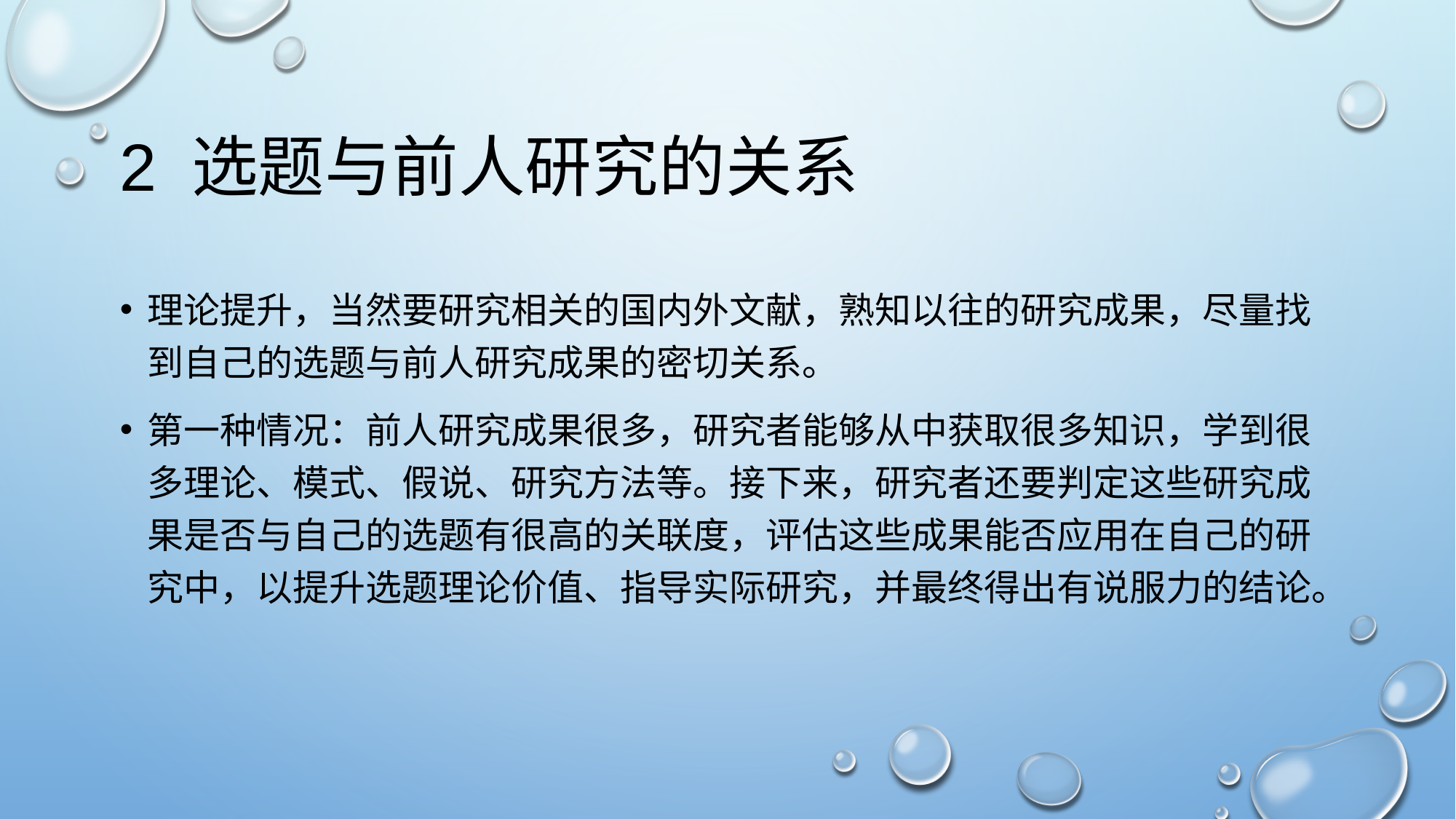

# 2 选题与前人研究的关系
理论提升，当然要研究相关的国内外文献，熟知以往的研究成果，尽量找到自己的选题与前人研究成果的密切关系。
第一种情况：前人研究成果很多，研究者能够从中获取很多知识，学到很多理论、模式、假说、研究方法等。接下来，研究者还要判定这些研究成果是否与自己的选题有很高的关联度，评估这些成果能否应用在自己的研究中，以提升选题理论价值、指导实际研究，并最终得出有说服力的结论。